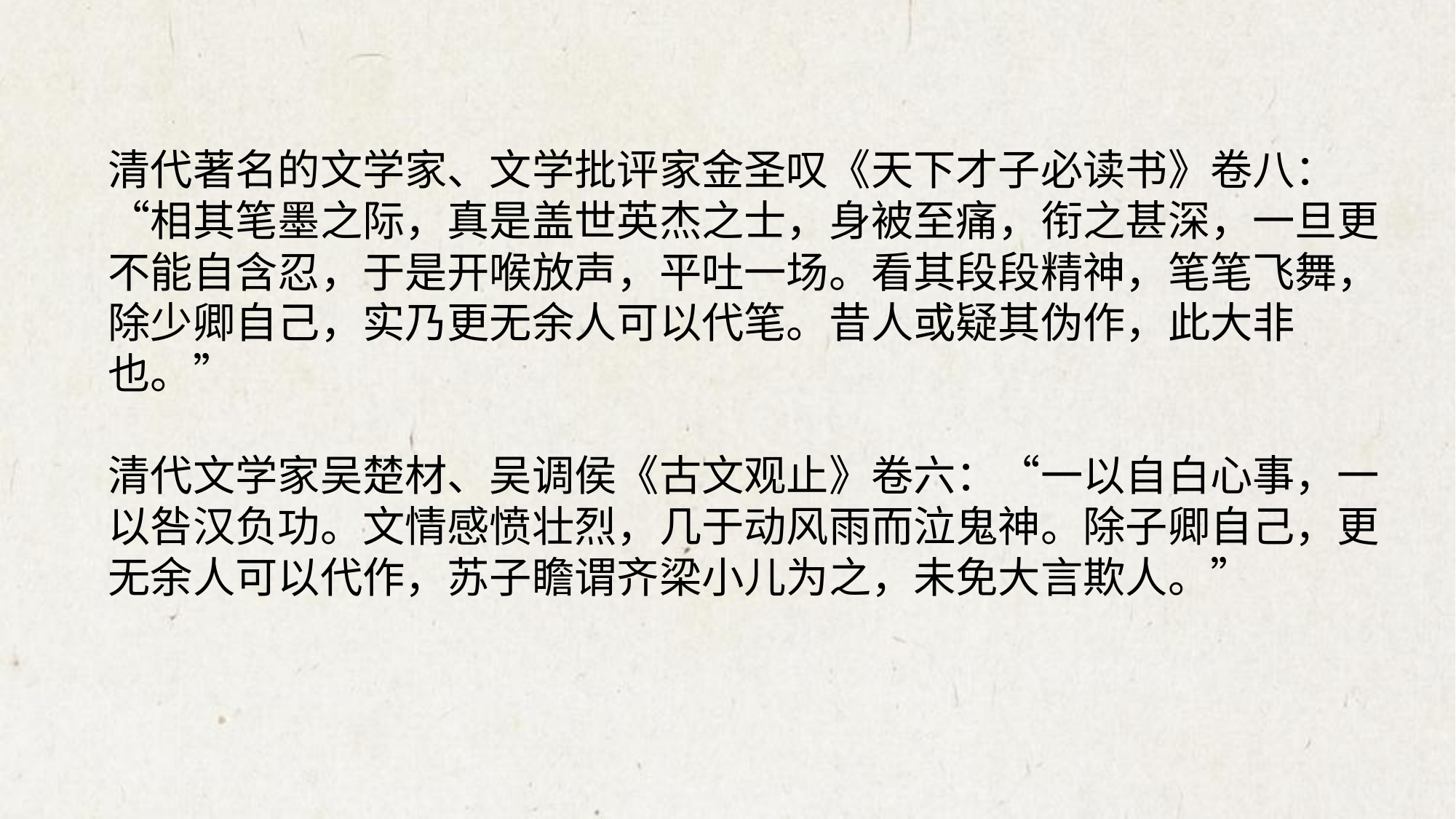

清代著名的文学家、文学批评家金圣叹《天下才子必读书》卷八：“相其笔墨之际，真是盖世英杰之士，身被至痛，衔之甚深，一旦更不能自含忍，于是开喉放声，平吐一场。看其段段精神，笔笔飞舞，除少卿自己，实乃更无余人可以代笔。昔人或疑其伪作，此大非也。”

清代文学家吴楚材、吴调侯《古文观止》卷六：“一以自白心事，一以咎汉负功。文情感愤壮烈，几于动风雨而泣鬼神。除子卿自己，更无余人可以代作，苏子瞻谓齐梁小儿为之，未免大言欺人。”